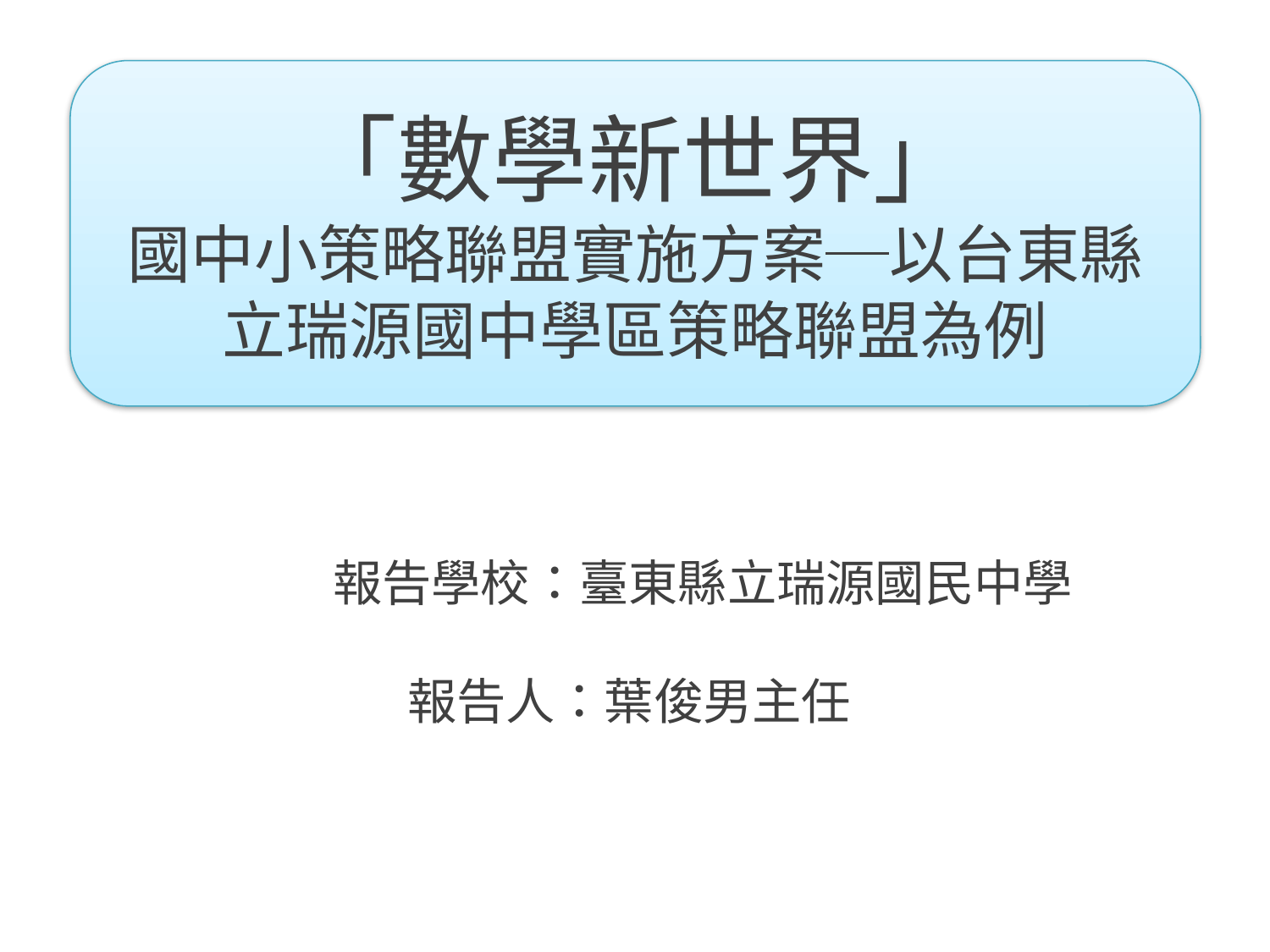

「數學新世界」
國中小策略聯盟實施方案─以台東縣立瑞源國中學區策略聯盟為例
報告學校：臺東縣立瑞源國民中學

        報告人：葉俊男主任